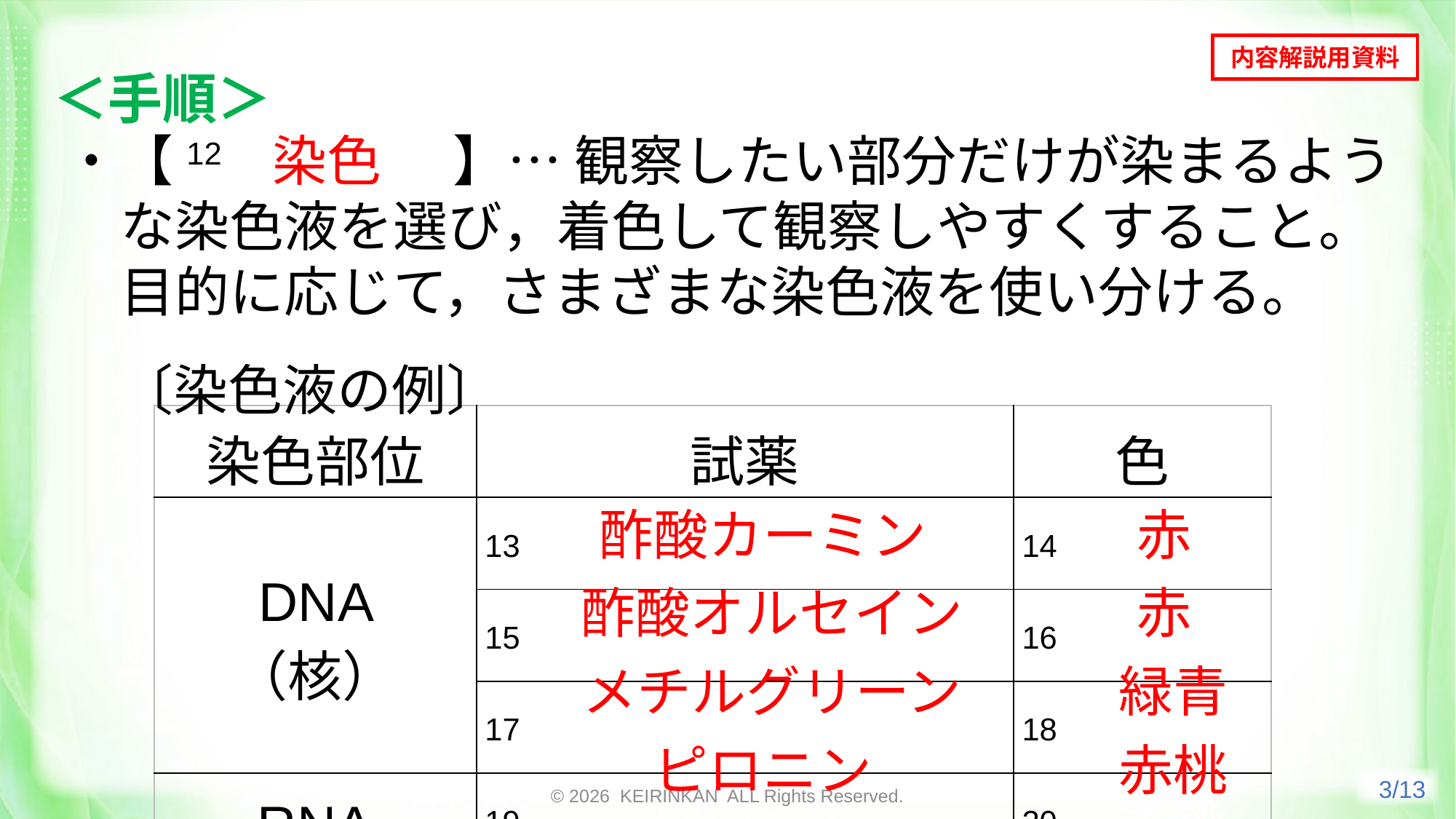

内容解説用資料
＜手順＞
・【12　染色　】… 観察したい部分だけが染まるような染色液を選び，着色して観察しやすくすること。目的に応じて，さまざまな染色液を使い分ける。
　〔染色液の例〕
染色
| 染色部位 | 試薬 | 色 |
| --- | --- | --- |
| DNA（核） | 13　 酢酸カーミン | 14 　赤 |
|  | 15　酢酸オルセイン | 16 　赤 |
|  | 17　メチルグリーン | 18　緑青 |
| RNA | 19　　 ピロニン | 20　赤桃 |
酢酸カーミン
赤
酢酸オルセイン
赤
メチルグリーン
緑青
ピロニン
赤桃
3/13
© 2026  KEIRINKAN  ALL Rights Reserved.